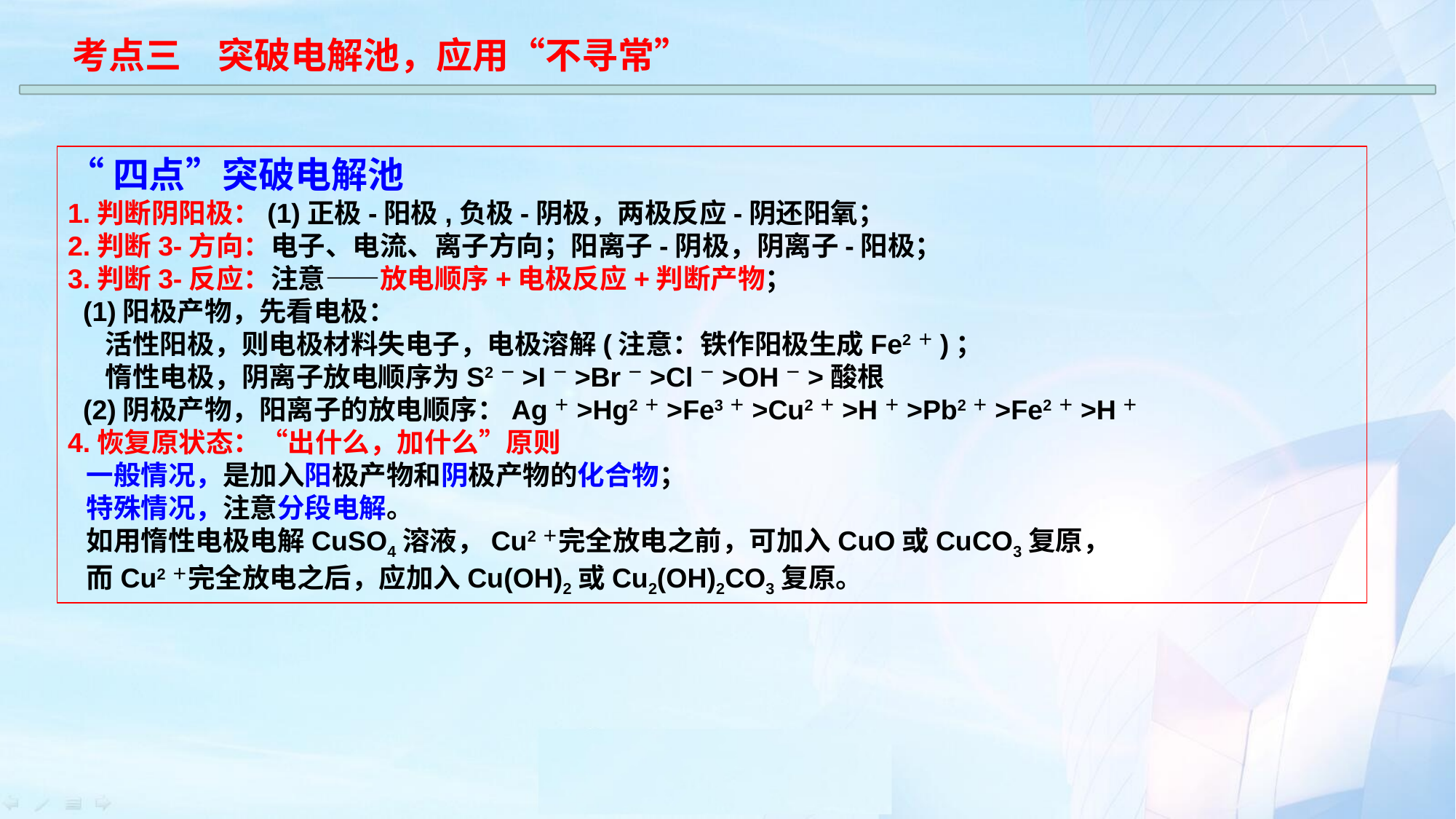

考点三　突破电解池，应用“不寻常”

“四点”突破电解池
1.判断阴阳极：(1)正极-阳极,负极-阴极，两极反应-阴还阳氧；
2.判断3-方向：电子、电流、离子方向；阳离子-阴极，阴离子-阳极；
3.判断3-反应：注意——放电顺序+电极反应+判断产物；
  (1)阳极产物，先看电极：
     活性阳极，则电极材料失电子，电极溶解(注意：铁作阳极生成Fe2＋)；
     惰性电极，阴离子放电顺序为S2－>I－>Br－>Cl－>OH－>酸根
  (2)阴极产物，阳离子的放电顺序：Ag＋>Hg2＋>Fe3＋>Cu2＋>H＋>Pb2＋>Fe2＋>H＋
4.恢复原状态：“出什么，加什么”原则
  一般情况，是加入阳极产物和阴极产物的化合物；
  特殊情况，注意分段电解。
  如用惰性电极电解CuSO4溶液，Cu2＋完全放电之前，可加入CuO或CuCO3复原，
  而Cu2＋完全放电之后，应加入Cu(OH)2或Cu2(OH)2CO3复原。